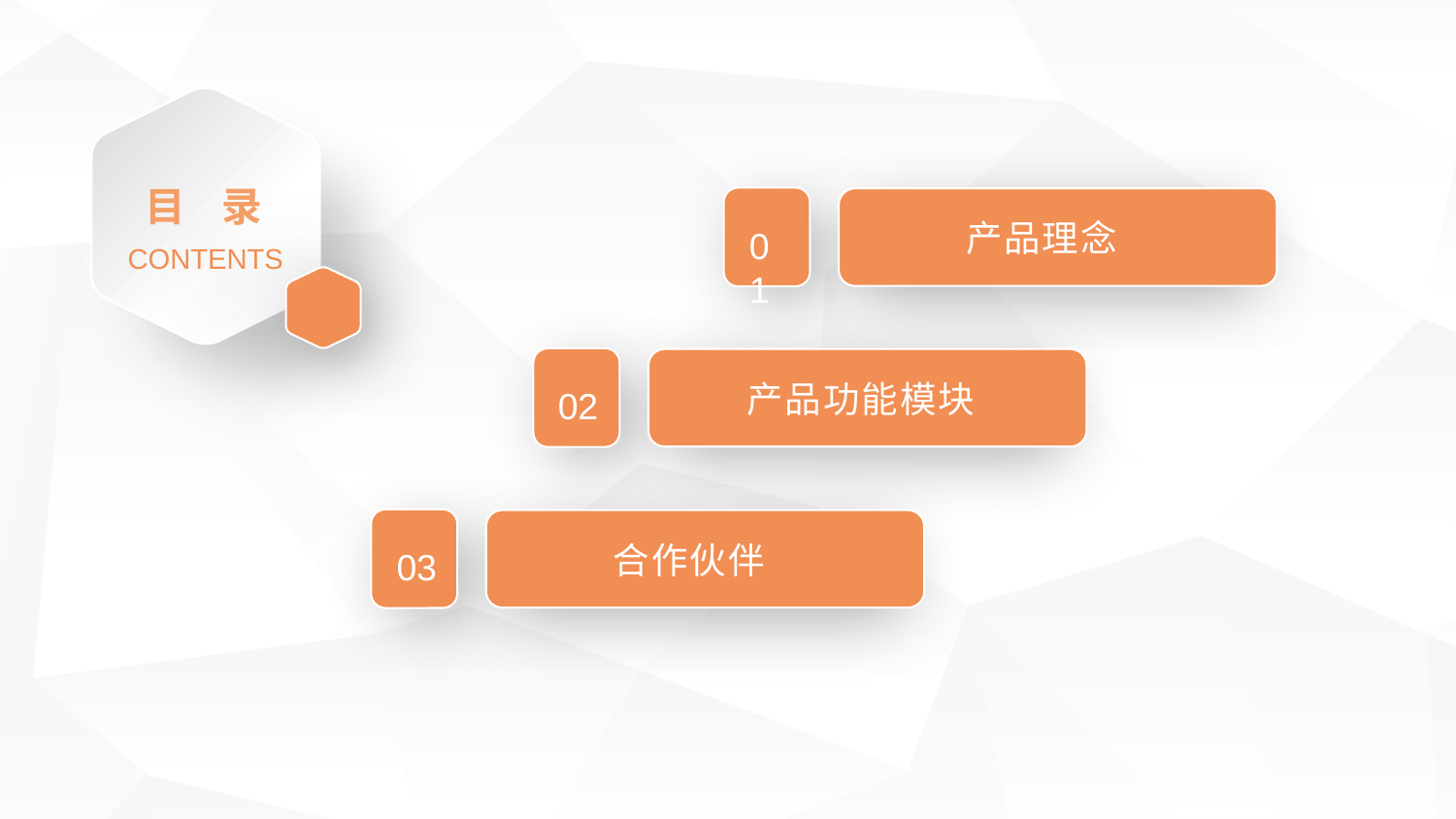

目    录
CONTENTS

01

产品理念

02

产品功能模块

03

合作伙伴